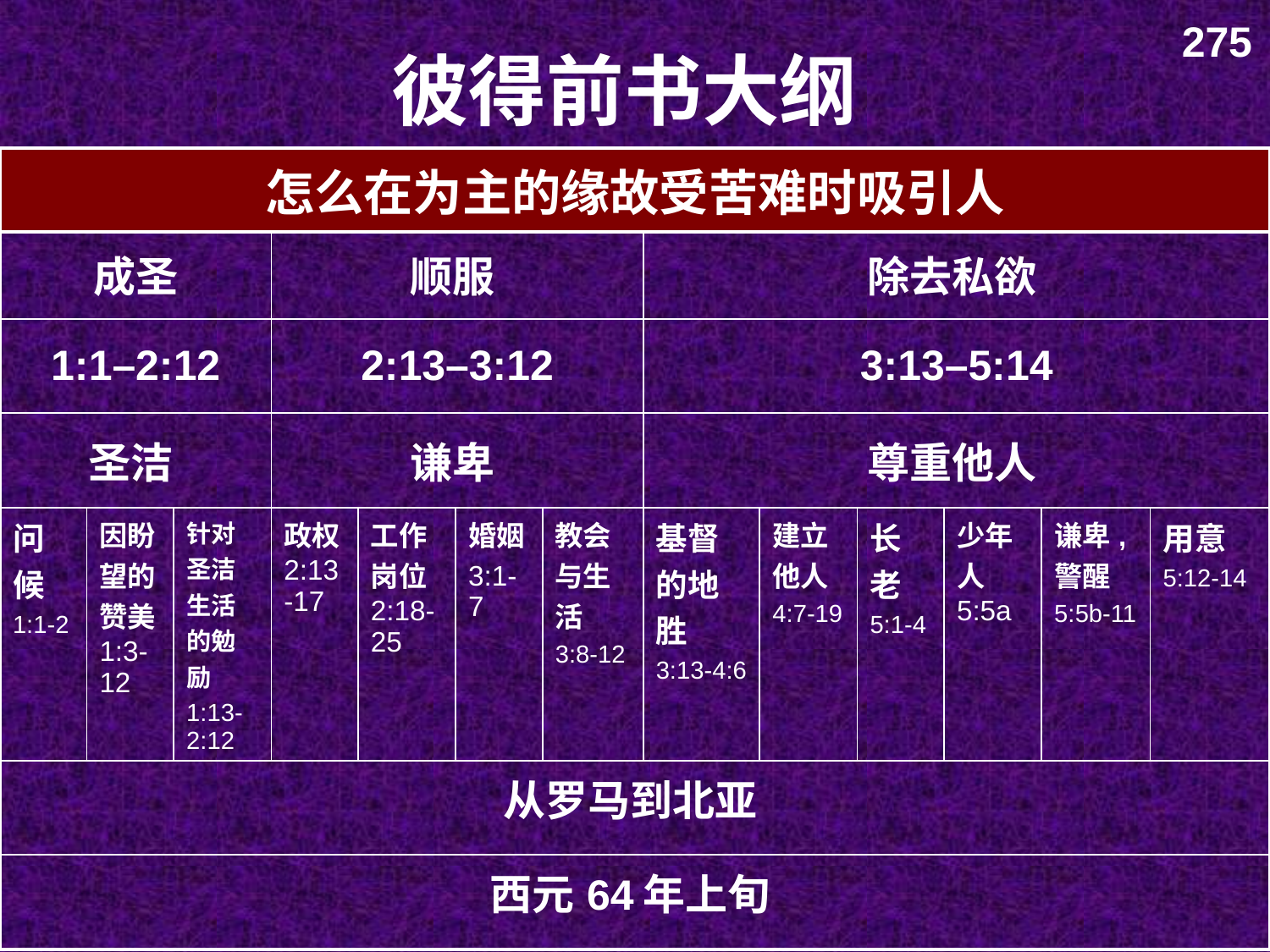

275
# 彼得前书大纲
| 怎么在为主的缘故受苦难时吸引人 |
| --- |
| 成圣 |  |  | 顺服 |  |  |  | 除去私欲 |  |  |  |  |  |
| --- | --- | --- | --- | --- | --- | --- | --- | --- | --- | --- | --- | --- |
| 1:1–2:12 |  |  | 2:13–3:12 |  |  |  | 3:13–5:14 |  |  |  |  |  |
| 圣洁 |  |  | 谦卑 |  |  |  | 尊重他人 |  |  |  |  |  |
| 问候 1:1-2 | 因盼望的赞美 1:3-12 | 针对圣洁生活的勉励 1:13-2:12 | 政权 2:13-17 | 工作岗位 2:18-25 | 婚姻 3:1-7 | 教会与生活 3:8-12 | 基督的地胜 3:13-4:6 | 建立他人 4:7-19 | 长老 5:1-4 | 少年人 5:5a | 谦卑, 警醒 5:5b-11 | 用意 5:12-14 |
| 从罗马到北亚 |  |  |  |  |  |  |  |  |  |  |  |  |
| 西元64年上旬 |  |  |  |  |  |  |  |  |  |  |  |  |